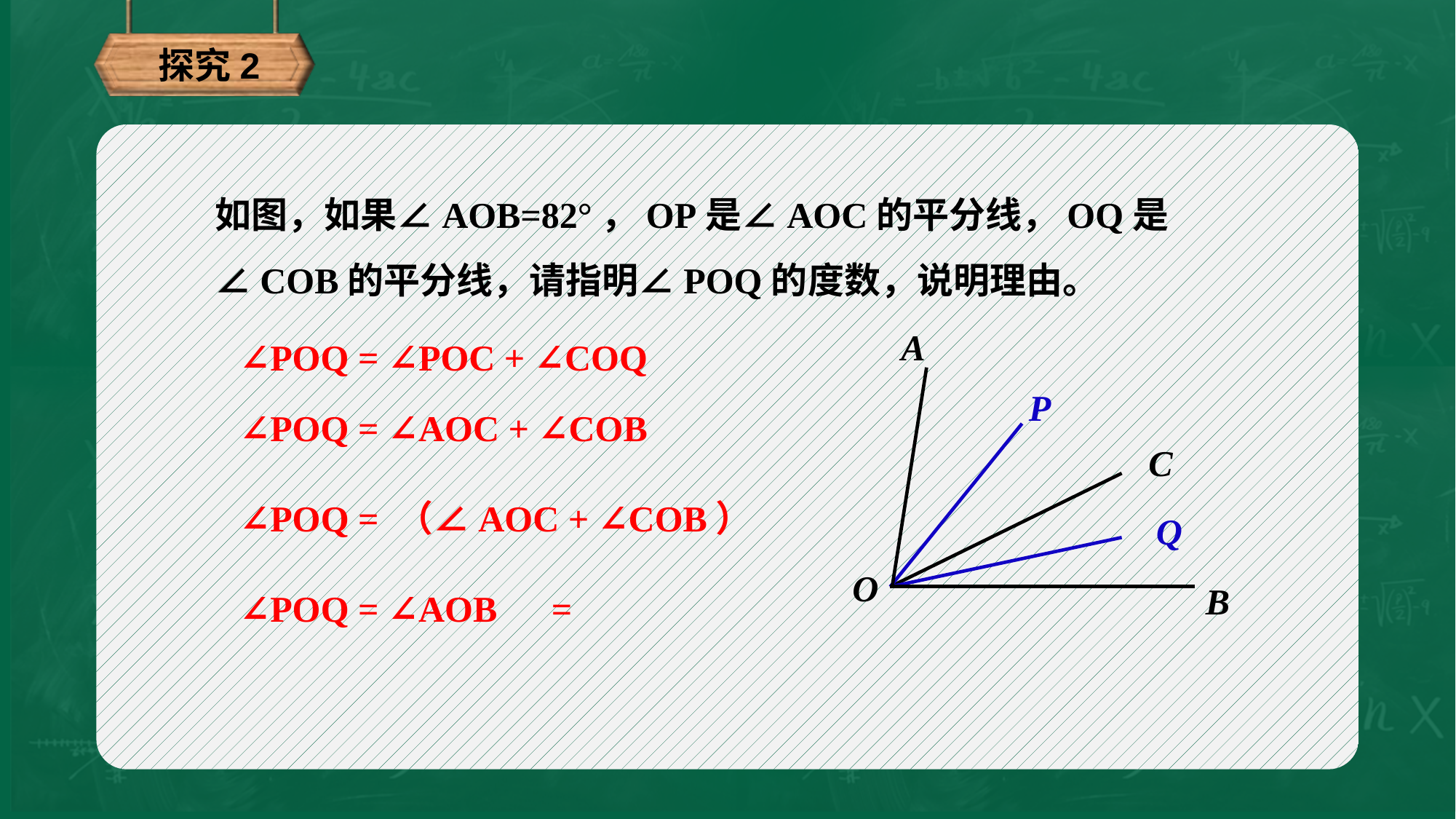

探究2
如图，如果∠AOB=82°，OP是∠AOC的平分线，OQ是∠COB的平分线，请指明∠POQ的度数，说明理由。
A
C
Q
O
B
P
∠POQ = ∠POC + ∠COQ
∠POQ = ∠AOC + ∠COB
∠POQ = （∠AOC + ∠COB）
∠POQ = ∠AOB
=